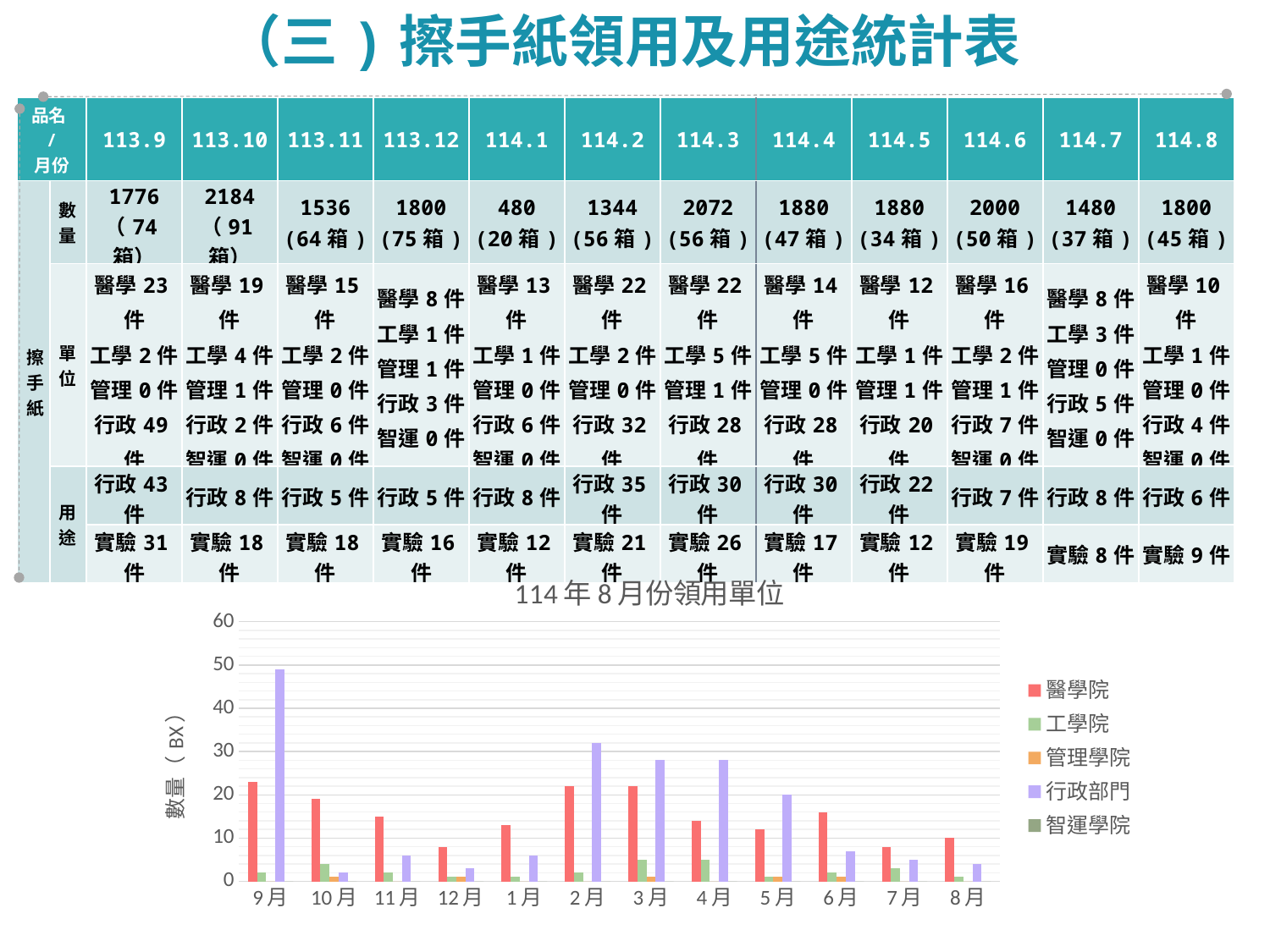

4
（三)擦手紙領用及用途統計表
| 品名/ 月份 |  | 113.9 | 113.10 | 113.11 | 113.12 | 114.1 | 114.2 | 114.3 | 114.4 | 114.5 | 114.6 | 114.7 | 114.8 |
| --- | --- | --- | --- | --- | --- | --- | --- | --- | --- | --- | --- | --- | --- |
| 擦手紙 | 數量 | 1776 （74箱） | 2184 （91箱） | 1536 (64箱) | 1800 (75箱) | 480 (20箱) | 1344 (56箱) | 2072 (56箱) | 1880 (47箱) | 1880 (34箱) | 2000 (50箱) | 1480 (37箱) | 1800 (45箱) |
|  | 單位 | 醫學23件 工學2件 管理0件 行政49件 智運0件 | 醫學19件 工學4件 管理1件 行政2件 智運0件 | 醫學15件 工學2件 管理0件 行政6件 智運0件 | 醫學8件 工學1件 管理1件 行政3件 智運0件 | 醫學13件 工學1件 管理0件 行政6件 智運0件 | 醫學22件 工學2件 管理0件 行政32件 智運0件 | 醫學22件 工學5件 管理1件 行政28件 智運0件 | 醫學14件 工學5件 管理0件 行政28件 智運0件 | 醫學12件 工學1件 管理1件 行政20件 智運0件 | 醫學16件 工學2件 管理1件 行政7件 智運0件 | 醫學8件 工學3件 管理0件 行政5件 智運0件 | 醫學10件 工學1件 管理0件 行政4件 智運0件 |
|  | 用途 | 行政43件 | 行政8件 | 行政5件 | 行政5件 | 行政8件 | 行政35件 | 行政30件 | 行政30件 | 行政22件 | 行政7件 | 行政8件 | 行政6件 |
|  |  | 實驗31件 | 實驗18件 | 實驗18件 | 實驗16件 | 實驗12件 | 實驗21件 | 實驗26件 | 實驗17件 | 實驗12件 | 實驗19件 | 實驗8件 | 實驗9件 |

### Chart: 114年8月份領用單位

| Category | 醫學院 | 工學院 | 管理學院 | 行政部門 | 智運學院 |
|---|---|---|---|---|---|
| 9月 | 23.0 | 2.0 | 0.0 | 49.0 | 0.0 |
| 10月 | 19.0 | 4.0 | 1.0 | 2.0 | 0.0 |
| 11月 | 15.0 | 2.0 | 0.0 | 6.0 | 0.0 |
| 12月 | 8.0 | 1.0 | 1.0 | 3.0 | 0.0 |
| 1月 | 13.0 | 1.0 | 0.0 | 6.0 | 0.0 |
| 2月 | 22.0 | 2.0 | 0.0 | 32.0 | 0.0 |
| 3月 | 22.0 | 5.0 | 1.0 | 28.0 | 0.0 |
| 4月 | 14.0 | 5.0 | 0.0 | 28.0 | 0.0 |
| 5月 | 12.0 | 1.0 | 1.0 | 20.0 | 0.0 |
| 6月 | 16.0 | 2.0 | 1.0 | 7.0 | 0.0 |
| 7月 | 8.0 | 3.0 | 0.0 | 5.0 | 0.0 |
| 8月 | 10.0 | 1.0 | 0.0 | 4.0 | 0.0 |